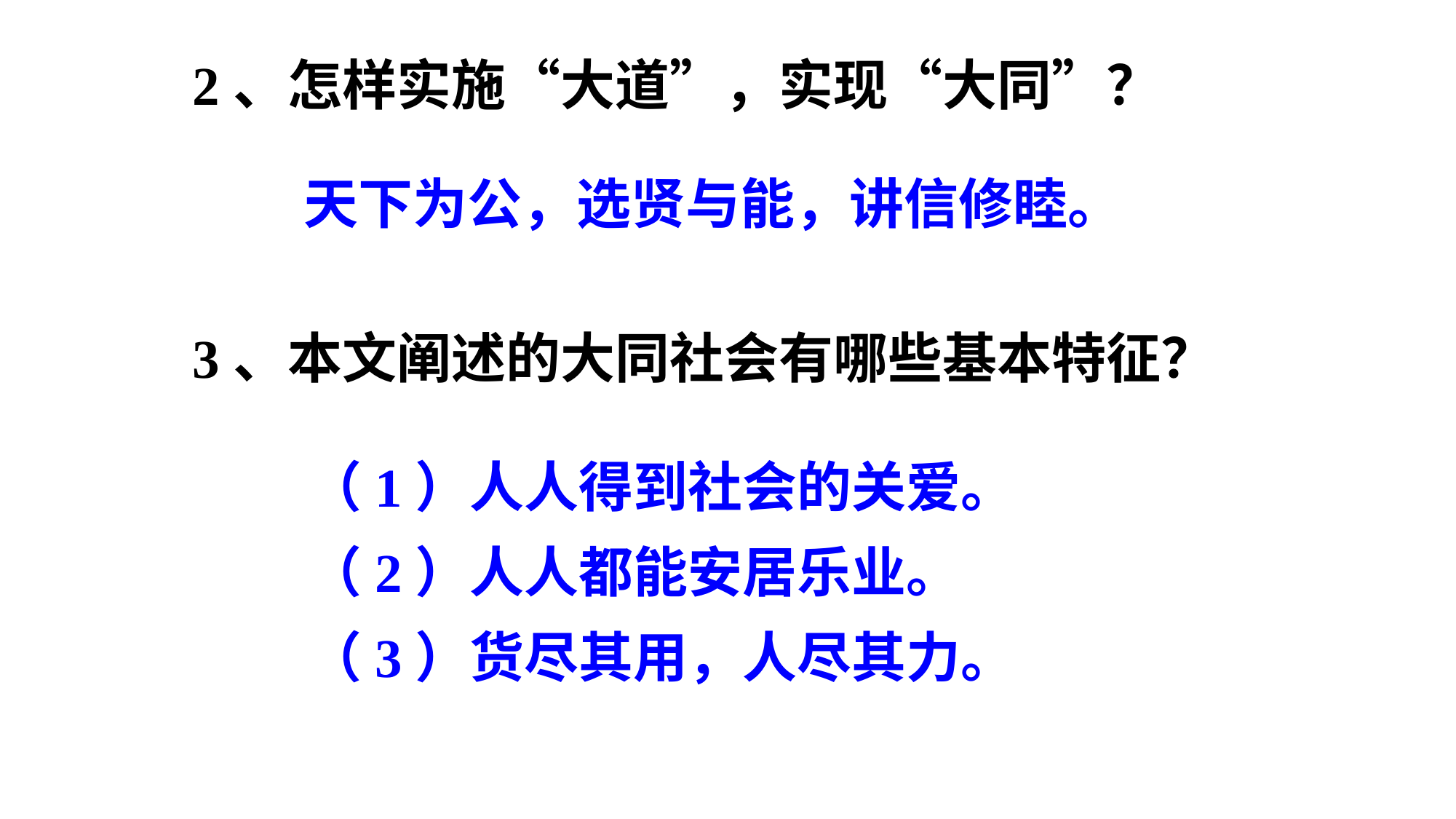

2、怎样实施“大道”，实现“大同”？
天下为公，选贤与能，讲信修睦。
3、本文阐述的大同社会有哪些基本特征？
（1）人人得到社会的关爱。
（2）人人都能安居乐业。
（3）货尽其用，人尽其力。